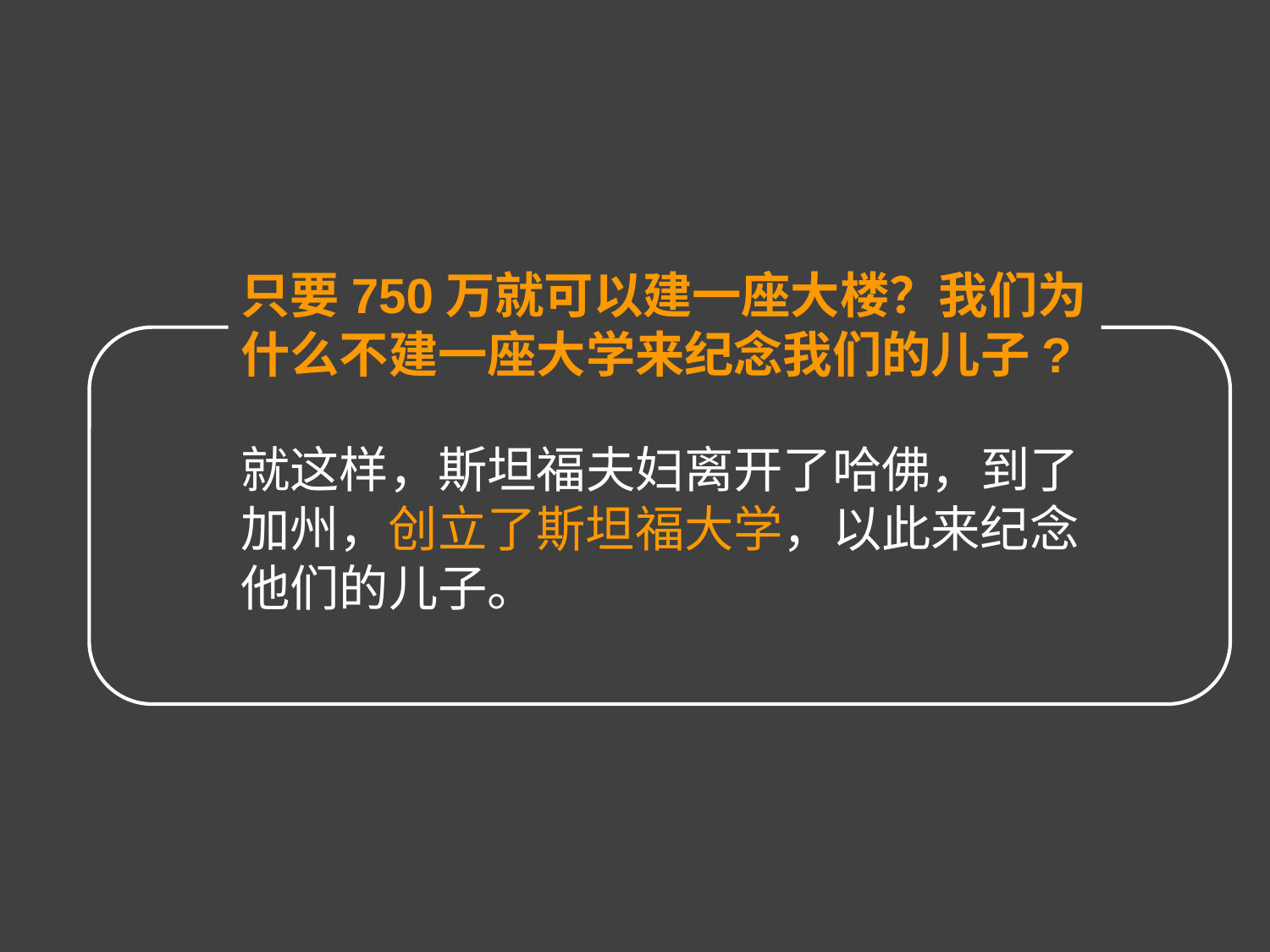

只要750万就可以建一座大楼？我们为
什么不建一座大学来纪念我们的儿子?

就这样，斯坦福夫妇离开了哈佛，到了
加州，创立了斯坦福大学，以此来纪念
他们的儿子。